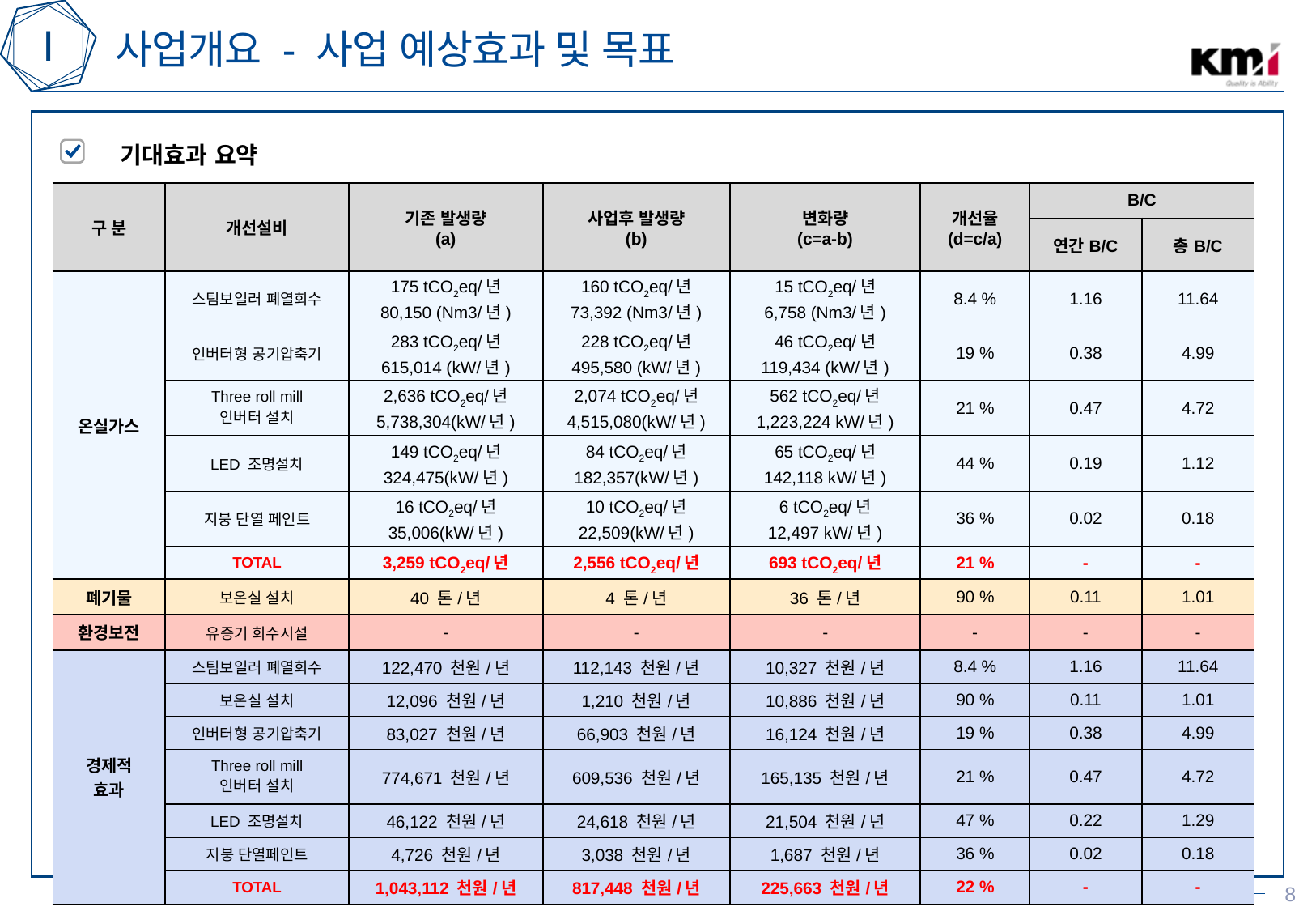

사업개요 - 사업 예상효과 및 목표
# Ⅰ

기대효과 요약

| 구 분​ | 개선설비​ | 기존 발생량​ (a)​ | 사업후 발생량​ (b)​ | 변화량​ (c=a-b)​ | 개선율​ (d=c/a)​ | B/C |  |
| --- | --- | --- | --- | --- | --- | --- | --- |
|  |  |  |  |  |  | 연간B/C | 총B/C |
| 온실가스​ | 스팀보일러 폐열회수 | 175 tCO2eq/년 80,150 (Nm3/년) | 160 tCO2eq/년 73,392 (Nm3/년) | 15 tCO2eq/년 6,758 (Nm3/년) | 8.4 % | 1.16 | 11.64 |
|  | 인버터형 공기압축기 | 283 tCO2eq/년 615,014 (kW/년) | 228 tCO2eq/년 495,580 (kW/년) | 46 tCO2eq/년 119,434 (kW/년) | 19 % | 0.38 | 4.99 |
|  | Three roll mill 인버터 설치 | 2,636 tCO2eq/년 5,738,304(kW/년) | 2,074 tCO2eq/년 4,515,080(kW/년) | 562 tCO2eq/년 1,223,224 kW/년) | 21 % | 0.47 | 4.72 |
|  | LED 조명설치 | 149 tCO2eq/년 324,475(kW/년) | 84 tCO2eq/년 182,357(kW/년) | 65 tCO2eq/년 142,118 kW/년) | 44 % | 0.19 | 1.12 |
|  | 지붕 단열 페인트 | 16 tCO2eq/년 35,006(kW/년) | 10 tCO2eq/년 22,509(kW/년) | 6 tCO2eq/년 12,497 kW/년) | 36 % | 0.02 | 0.18 |
|  | TOTAL | 3,259 tCO2eq/년 | 2,556 tCO2eq/년 | 693 tCO2eq/년 | 21 % | - | - |
| 폐기물 | 보온실 설치 | 40 톤/년 | 4 톤/년 | 36 톤/년 | 90 % | 0.11 | 1.01 |
| 환경보전 | 유증기 회수시설 | - | - | - | - | - | - |
| 경제적 효과​ | 스팀보일러 폐열회수 | 122,470 천원/년 | 112,143 천원/년 | 10,327 천원/년 | 8.4 % | 1.16 | 11.64 |
|  | 보온실 설치 | 12,096 천원/년 | 1,210 천원/년 | 10,886 천원/년 | 90 % | 0.11 | 1.01 |
|  | 인버터형 공기압축기 | 83,027 천원/년 | 66,903 천원/년 | 16,124 천원/년 | 19 % | 0.38 | 4.99 |
|  | Three roll mill 인버터 설치 | 774,671 천원/년 | 609,536 천원/년 | 165,135 천원/년 | 21 % | 0.47 | 4.72 |
|  | LED 조명설치 | 46,122 천원/년 | 24,618 천원/년 | 21,504 천원/년 | 47 % | 0.22 | 1.29 |
|  | 지붕 단열페인트 | 4,726 천원/년 | 3,038 천원/년 | 1,687 천원/년 | 36 % | 0.02 | 0.18 |
|  | TOTAL | 1,043,112 천원/년 | 817,448 천원/년 | 225,663 천원/년 | 22 % | - | - |
8